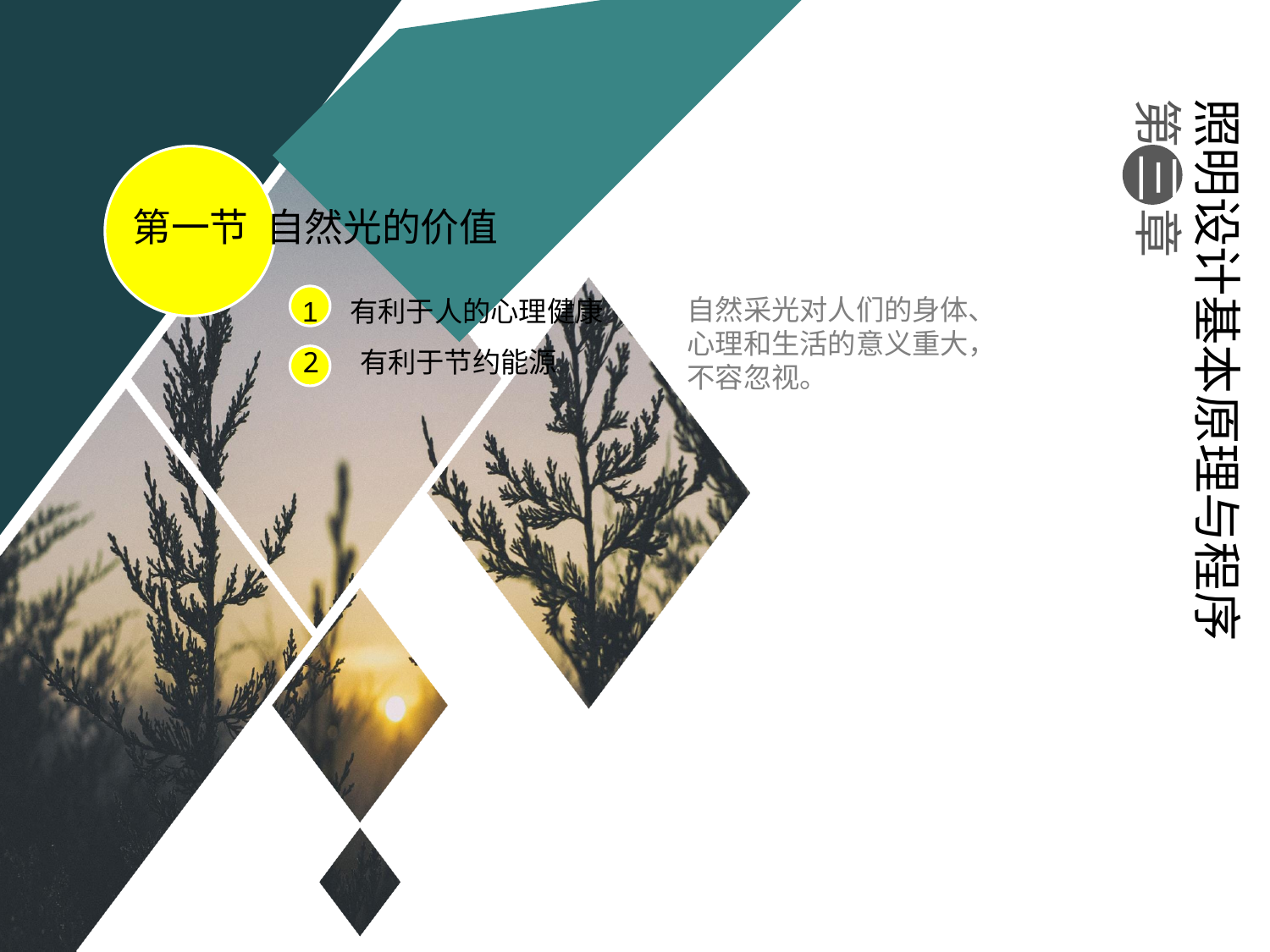

照明设计基本原理与程序
第 三 章

第一节  自然光的价值

自然采光对人们的身体、
心理和生活的意义重大，
不容忽视。
有利于人的心理健康

2  有利于节约能源

#